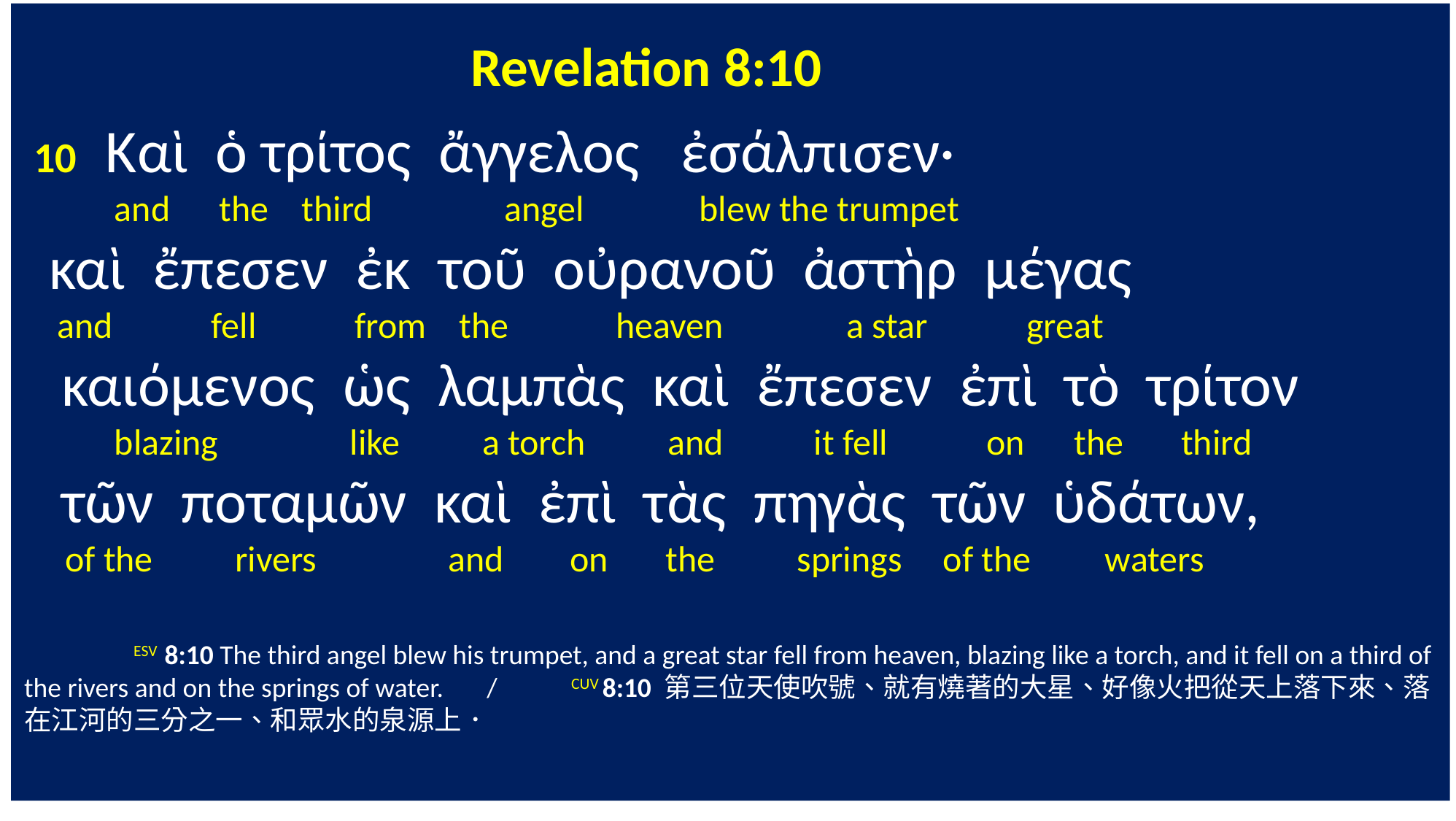

Revelation 8:10

 10   Καὶ  ὁ τρίτος  ἄγγελος   ἐσάλπισεν·
           and      the    third                angel              blew the trumpet
  καὶ  ἔπεσεν  ἐκ  τοῦ  οὐρανοῦ  ἀστὴρ  μέγας
    and            fell            from    the             heaven               a star            great
   καιόμενος  ὡς  λαμπὰς  καὶ  ἔπεσεν  ἐπὶ  τὸ  τρίτον
           blazing                like          a torch          and           it fell            on      the       third
   τῶν  ποταμῶν  καὶ  ἐπὶ  τὰς  πηγὰς  τῶν  ὑδάτων,
     of the          rivers                and        on       the          springs     of the         waters

	ESV  8:10 The third angel blew his trumpet, and a great star fell from heaven, blazing like a torch, and it fell on a third of the rivers and on the springs of water.       /    	CUV 8:10 第三位天使吹號、就有燒著的大星、好像火把從天上落下來、落在江河的三分之一、和眾水的泉源上．